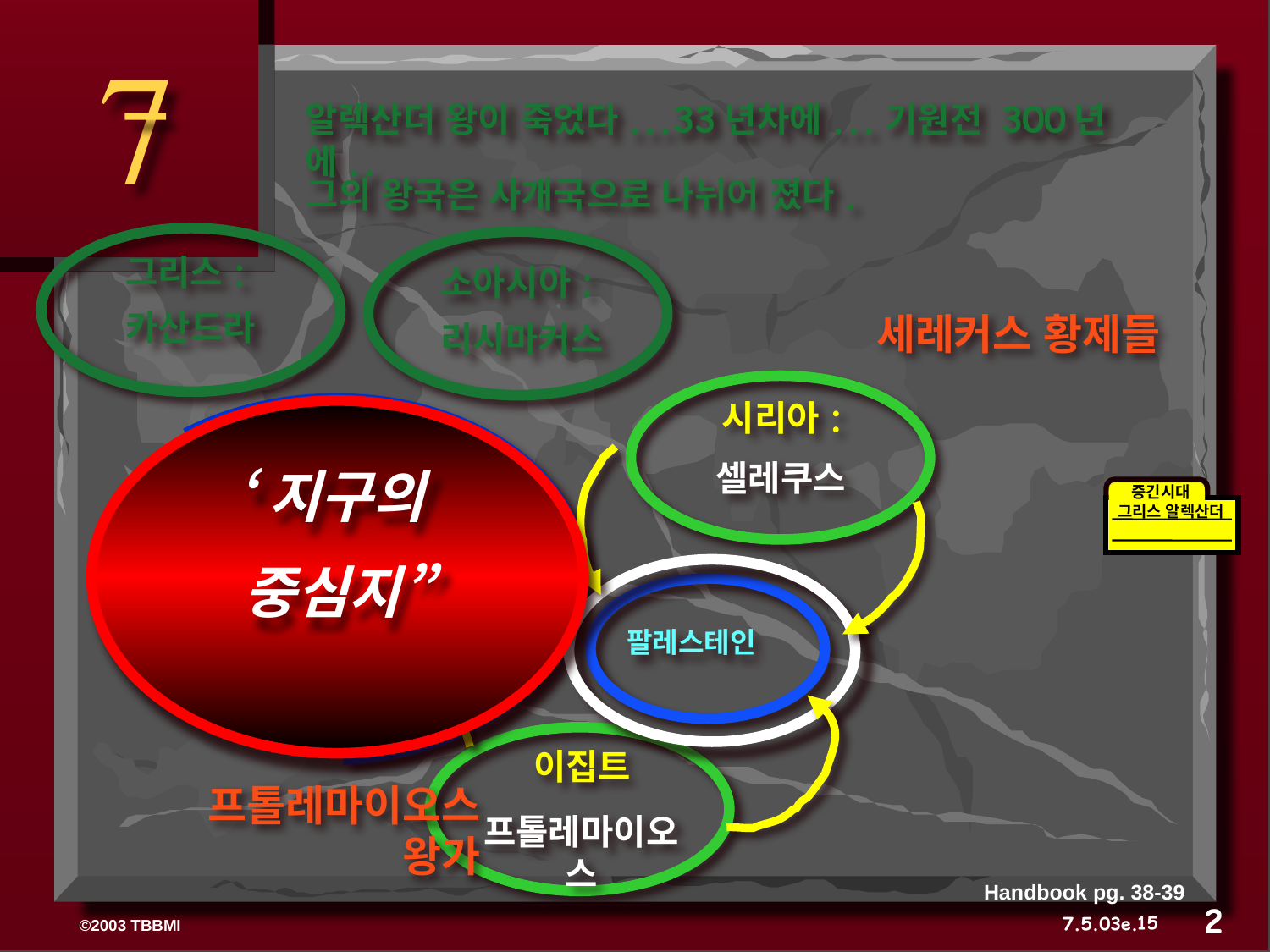

7
알렉산더 왕이 죽었다...33년차에...기원전 300년에..

그의 왕국은 사개국으로 나뉘어 졌다.

그리스:
소아시아:
카산드라
세레커스 황제들
 리시마커스

시리아:

MEDITERRANEAN SEA

‘지구의
중심지”
 셀레쿠스

팔레스테인

증긴시대

그리스 알렉산더

이집트
프톨레마이오스왕가
프톨레마이오스
Handbook pg. 38-39
2
15